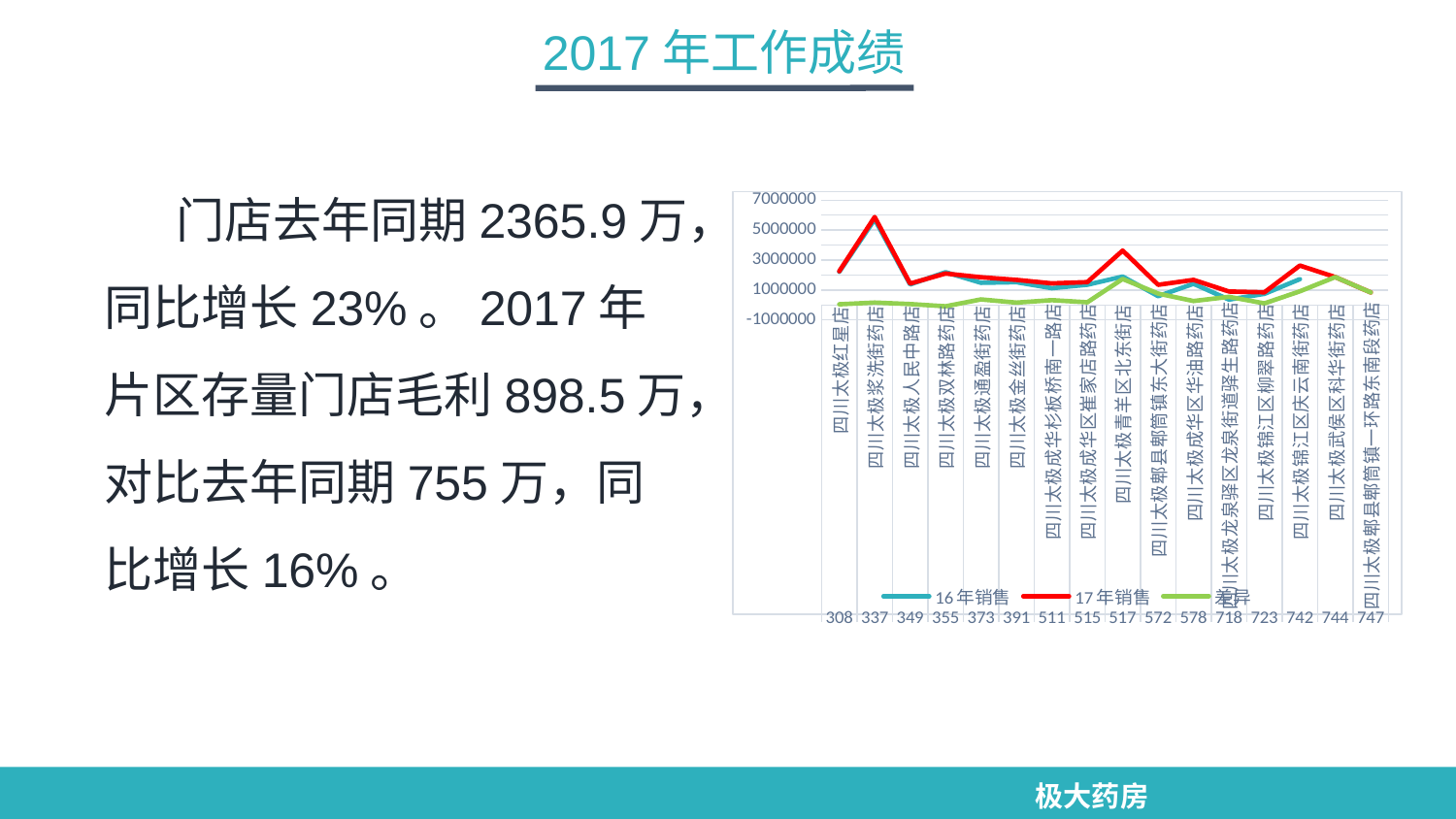

2017年工作成绩
门店去年同期2365.9万，同比增长23%。2017年片区存量门店毛利898.5万，对比去年同期755万，同比增长16%。

### Chart

| Category | 16年销售 | 17年销售 | 差异 |
|---|---|---|---|
| 四川太极红星店 | 2207573.5 | 2251482.97 | 43909.4700000002 |
| 四川太极浆洗街药店 | 5713524.63 | 5870407.18 | 156882.55 |
| 四川太极人民中路店 | 1369184.23 | 1427647.41 | 58463.1799999999 |
| 四川太极双林路药店 | 2186273.06 | 2096783.41 | -89489.6500000001 |
| 四川太极通盈街药店 | 1480742.47 | 1850226.93 | 369484.46 |
| 四川太极金丝街药店 | 1519680.65 | 1672606.97 | 152926.32 |
| 四川太极成华杉板桥南一路店 | 1119229.39 | 1439333.65 | 320104.26 |
| 四川太极成华区崔家店路药店 | 1349080.66 | 1524559.06 | 175478.4 |
| 四川太极青羊区北东街店 | 1893769.18 | 3629369.86 | 1735600.68 |
| 四川太极郫县郫筒镇东大街药店 | 585241.15 | 1342519.08 | 757277.93 |
| 四川太极成华区华油路药店 | 1413042.99 | 1672530.54 | 259487.55 |
| 四川太极龙泉驿区龙泉街道驿生路药店 | 358275.6 | 897431.95 | 539156.35 |
| 四川太极锦江区柳翠路药店 | 740474.85 | 844304.21 | 103829.36 |
| 四川太极锦江区庆云南街药店 | 1723600.78 | 2633295.24 | 909694.46 |
| 四川太极武侯区科华街药店 | None | 1860396.98 | 1860396.98 |
| 四川太极郫县郫筒镇一环路东南段药店 | None | 835052.75 | 835052.75 |

极大药房